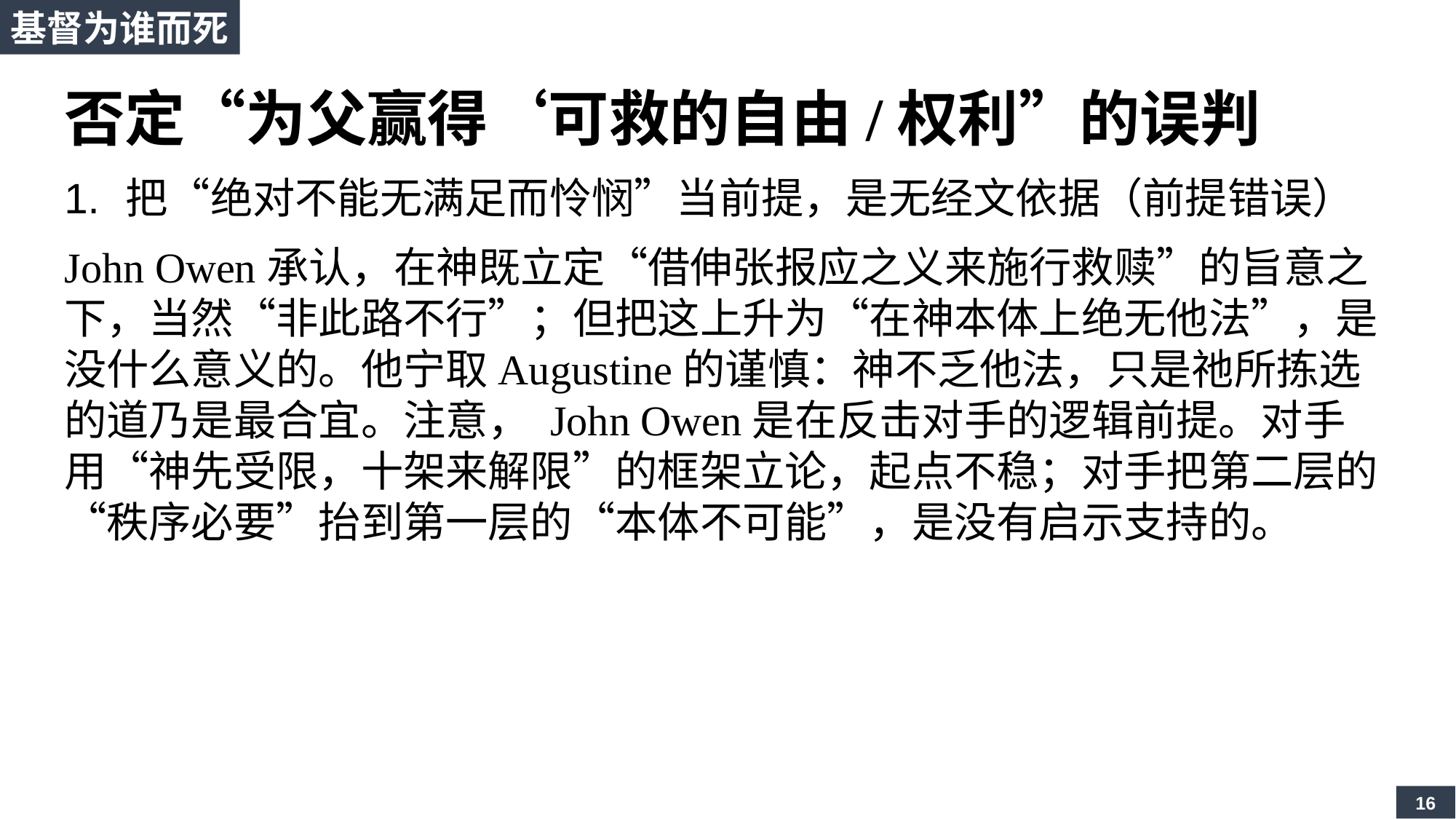

基督为谁而死
否定“为父赢得‘可救的自由/权利”的误判
把“绝对不能无满足而怜悯”当前提，是无经文依据（前提错误）
John Owen承认，在神既立定“借伸张报应之义来施行救赎”的旨意之下，当然“非此路不行”；但把这上升为“在神本体上绝无他法”，是没什么意义的。他宁取Augustine的谨慎：神不乏他法，只是祂所拣选的道乃是最合宜。注意， John Owen是在反击对手的逻辑前提。对手用“神先受限，十架来解限”的框架立论，起点不稳；对手把第二层的“秩序必要”抬到第一层的“本体不可能”，是没有启示支持的。
16